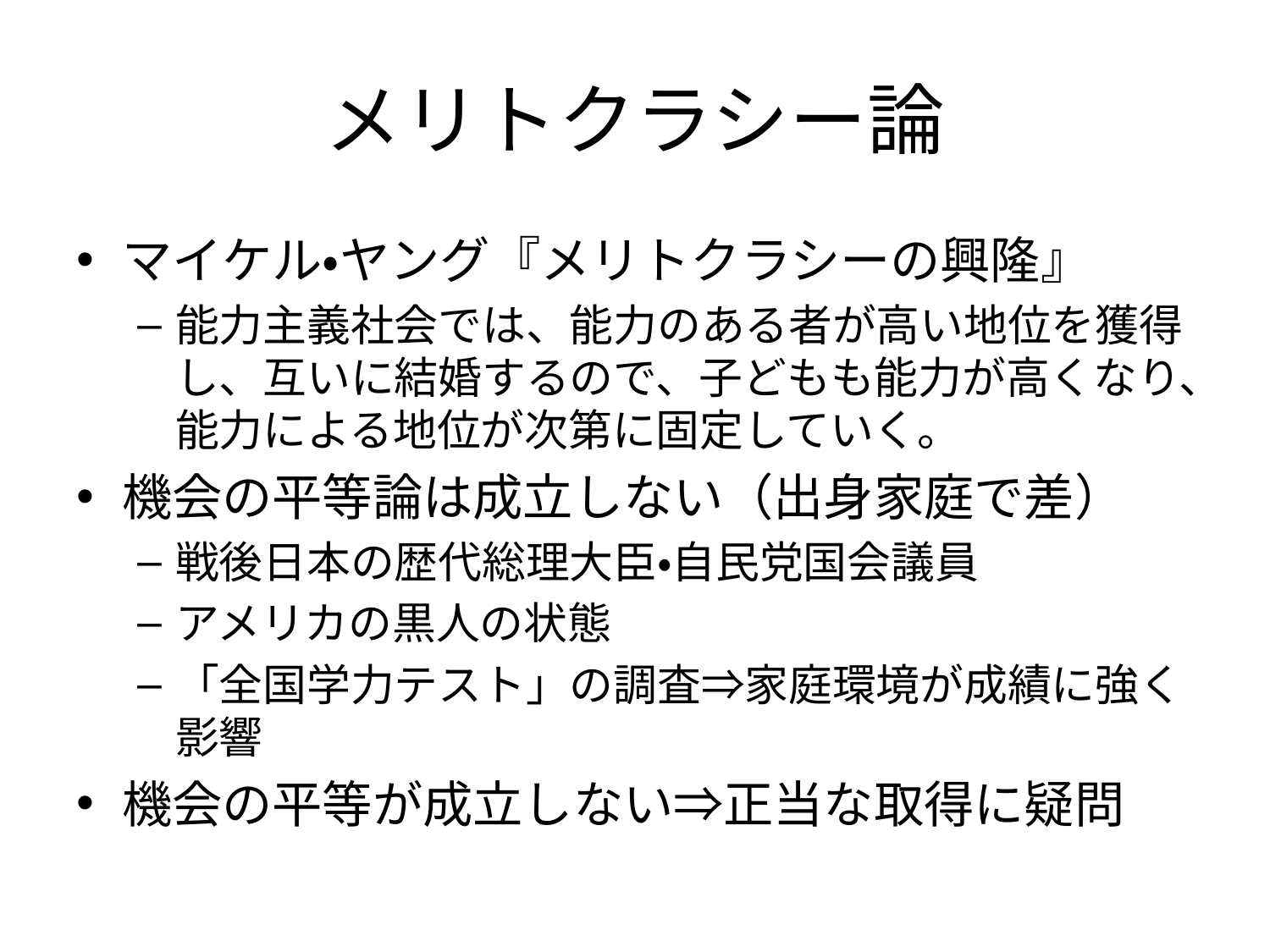

# メリトクラシー論
マイケル・ヤング『メリトクラシーの興隆』
能力主義社会では、能力のある者が高い地位を獲得し、互いに結婚するので、子どもも能力が高くなり、能力による地位が次第に固定していく。
機会の平等論は成立しない（出身家庭で差）
戦後日本の歴代総理大臣・自民党国会議員
アメリカの黒人の状態
「全国学力テスト」の調査⇒家庭環境が成績に強く影響
機会の平等が成立しない⇒正当な取得に疑問